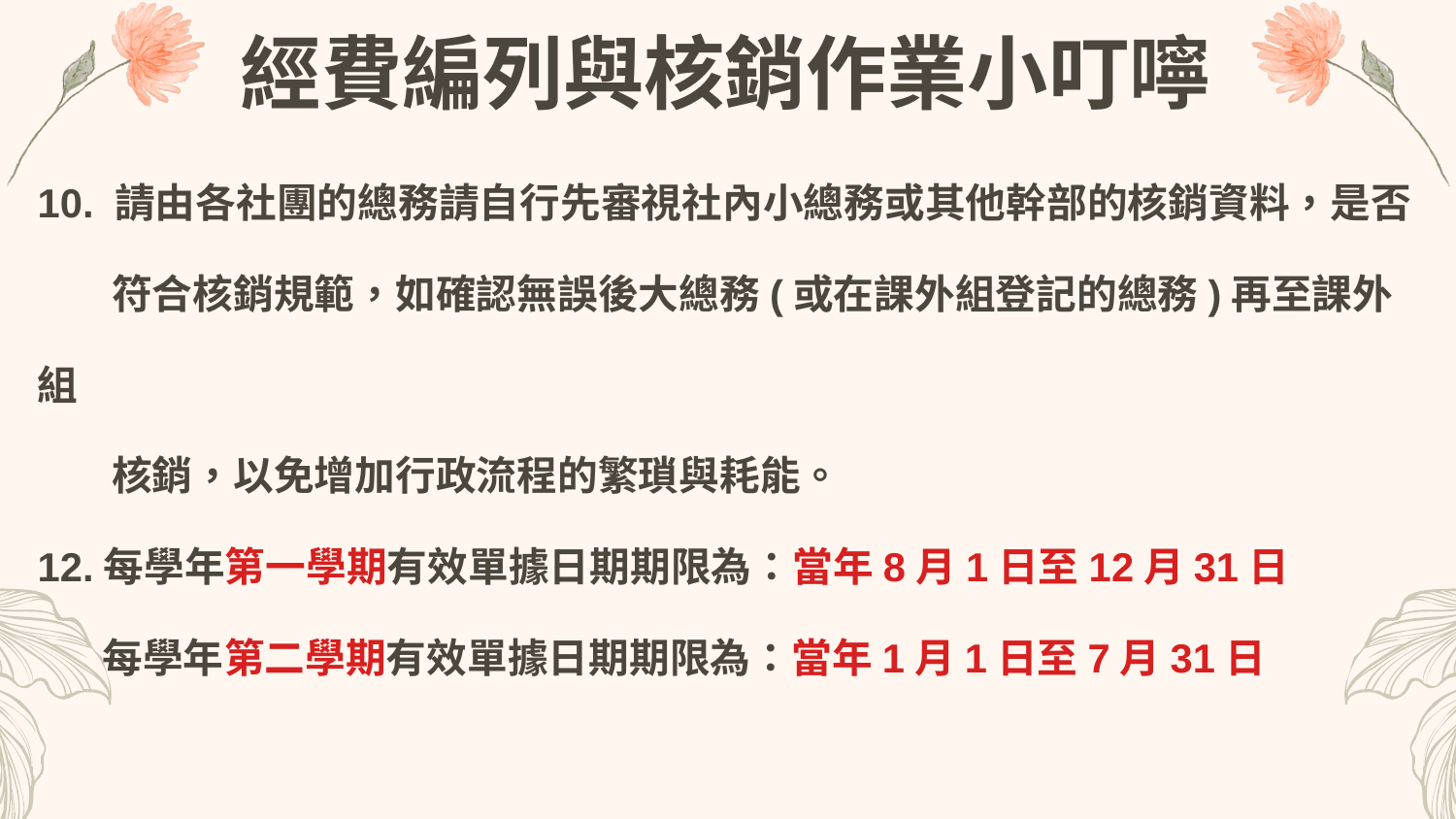

經費編列與核銷作業小叮嚀
10. 請由各社團的總務請自行先審視社內小總務或其他幹部的核銷資料，是否
       符合核銷規範，如確認無誤後大總務(或在課外組登記的總務)再至課外組
       核銷，以免增加行政流程的繁瑣與耗能。
12.每學年第一學期有效單據日期期限為：當年8月1日至12月31日
      每學年第二學期有效單據日期期限為：當年1月1日至7月31日